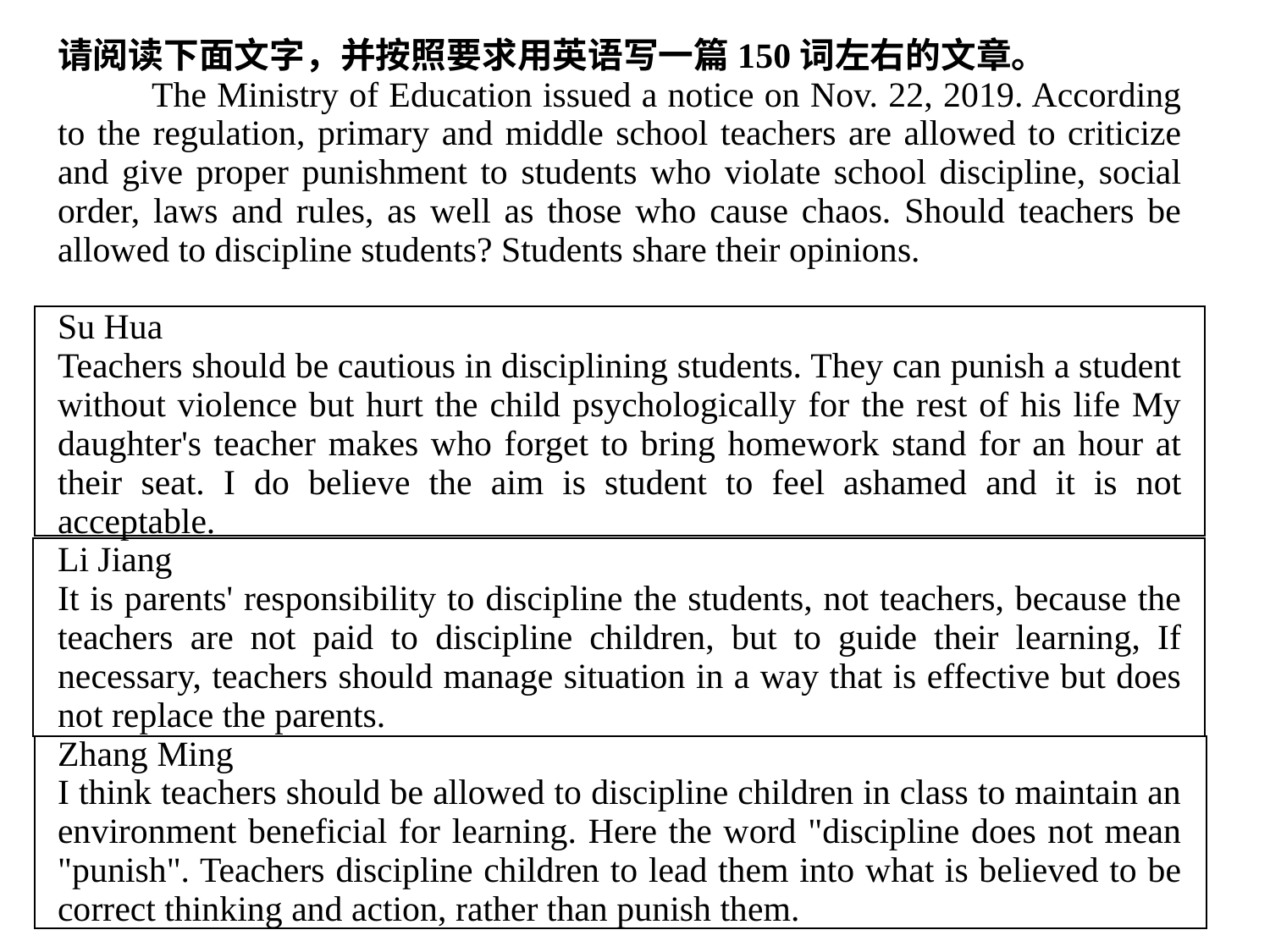

请阅读下面文字，并按照要求用英语写一篇150词左右的文章。
         The Ministry of Education issued a notice on Nov. 22, 2019. According to the regulation, primary and middle school teachers are allowed to criticize and give proper punishment to students who violate school discipline, social order, laws and rules, as well as those who cause chaos. Should teachers be allowed to discipline students? Students share their opinions.

Su Hua
Teachers should be cautious in disciplining students. They can punish a student without violence but hurt the child psychologically for the rest of his life My daughter's teacher makes who forget to bring homework stand for an hour at their seat. I do believe the aim is student to feel ashamed and it is not acceptable.
Li Jiang
It is parents' responsibility to discipline the students, not teachers, because the teachers are not paid to discipline children, but to guide their learning, If necessary, teachers should manage situation in a way that is effective but does not replace the parents.
Zhang Ming
I think teachers should be allowed to discipline children in class to maintain an environment beneficial for learning. Here the word "discipline does not mean "punish". Teachers discipline children to lead them into what is believed to be correct thinking and action, rather than punish them.
|  |
| --- |
|  |
| --- |
|  |
| --- |